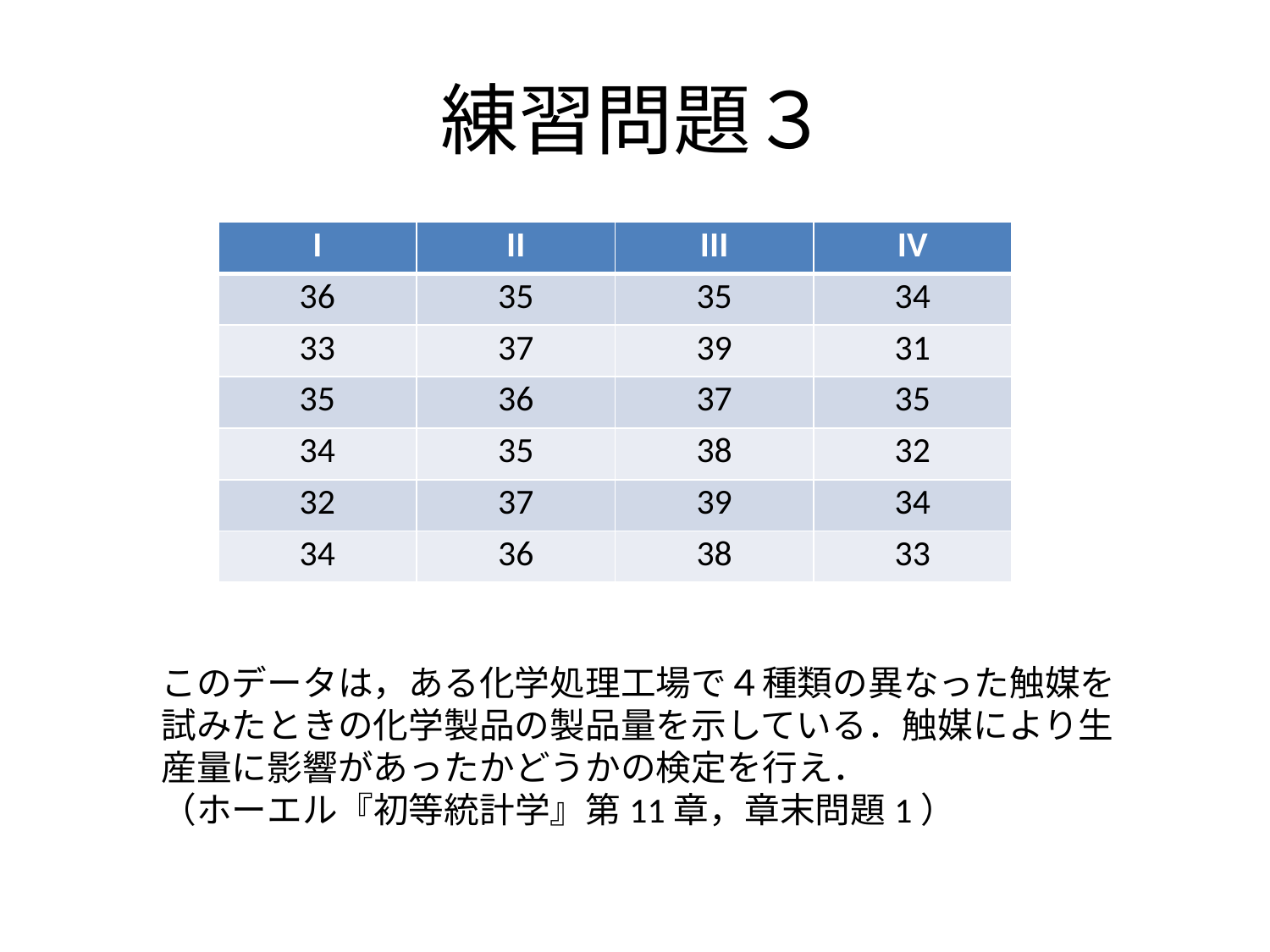

# 練習問題３
| I | II | III | IV |
| --- | --- | --- | --- |
| 36 | 35 | 35 | 34 |
| 33 | 37 | 39 | 31 |
| 35 | 36 | 37 | 35 |
| 34 | 35 | 38 | 32 |
| 32 | 37 | 39 | 34 |
| 34 | 36 | 38 | 33 |
このデータは，ある化学処理工場で４種類の異なった触媒を試みたときの化学製品の製品量を示している．触媒により生産量に影響があったかどうかの検定を行え．
（ホーエル『初等統計学』第11章，章末問題1）